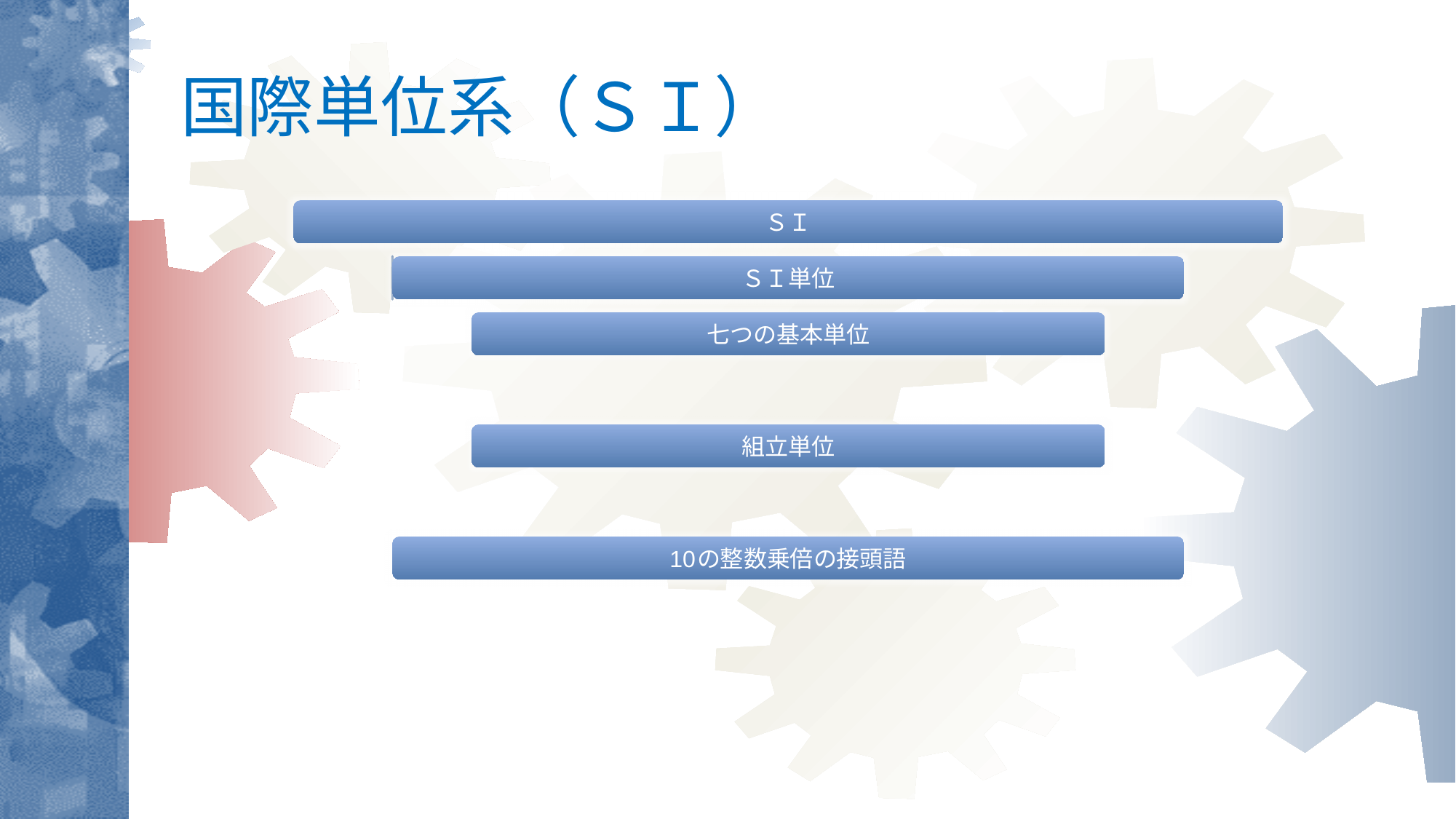

# 国際単位系（ＳＩ）
ＳＩ
ＳＩ単位
七つの基本単位
組立単位
10の整数乗倍の接頭語